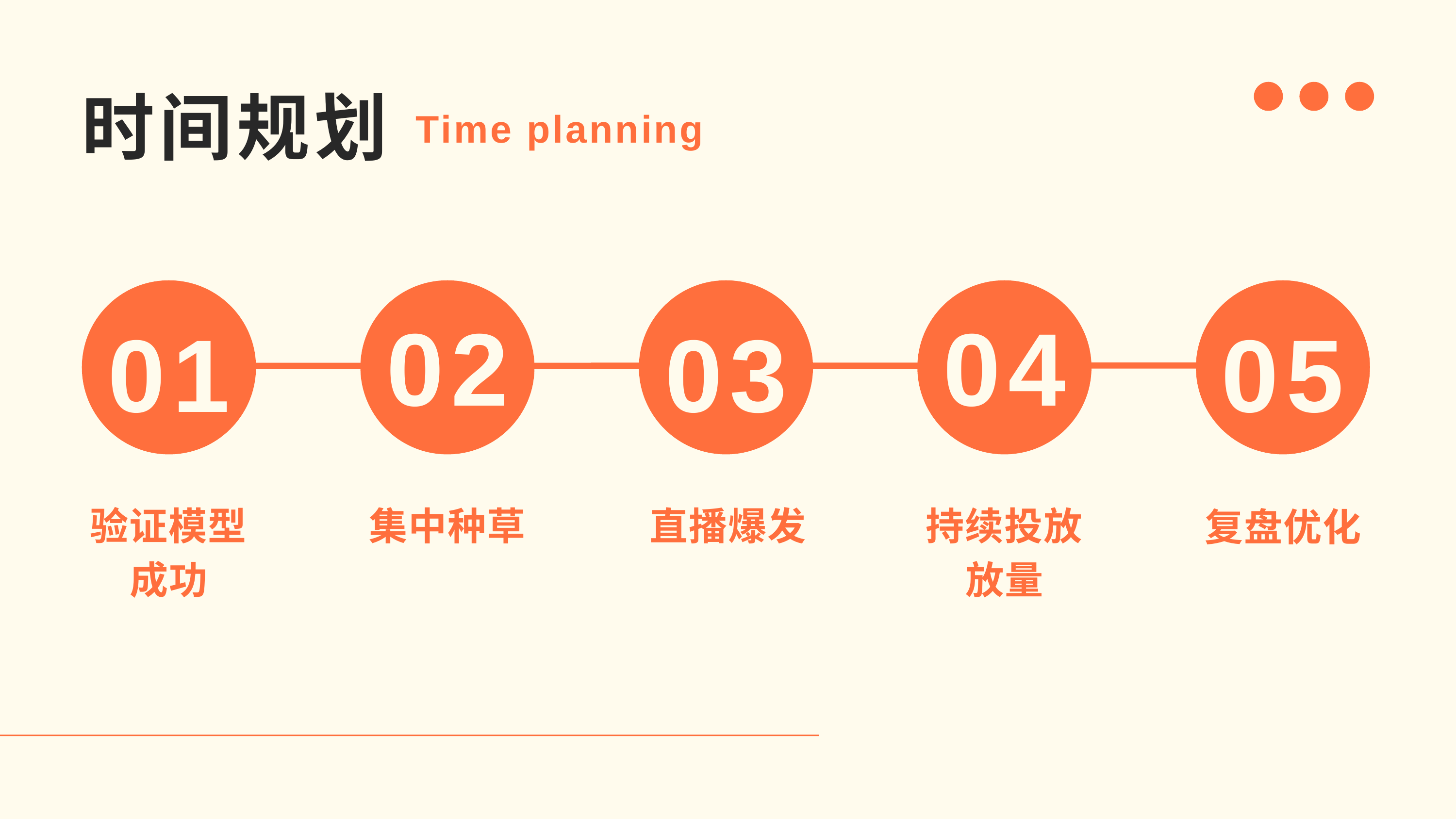

时间规划
Time planning

02
04
01
03
05

验证模型成功
集中种草
直播爆发
持续投放放量
复盘优化